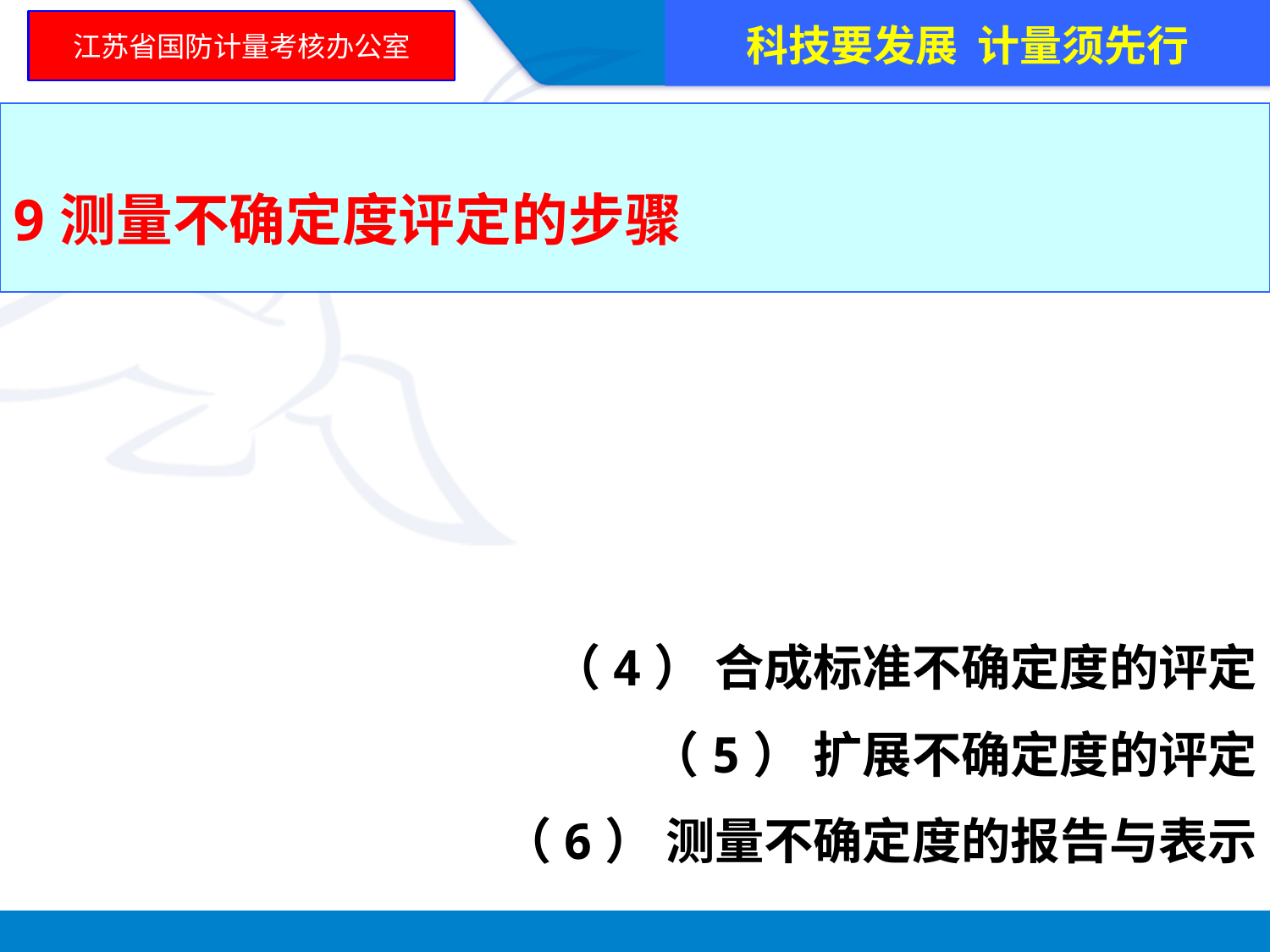

科技要发展  计量须先行
江苏省国防计量考核办公室
9测量不确定度评定的步骤

   （4） 合成标准不确定度的评定
  （5） 扩展不确定度的评定
  （6） 测量不确定度的报告与表示